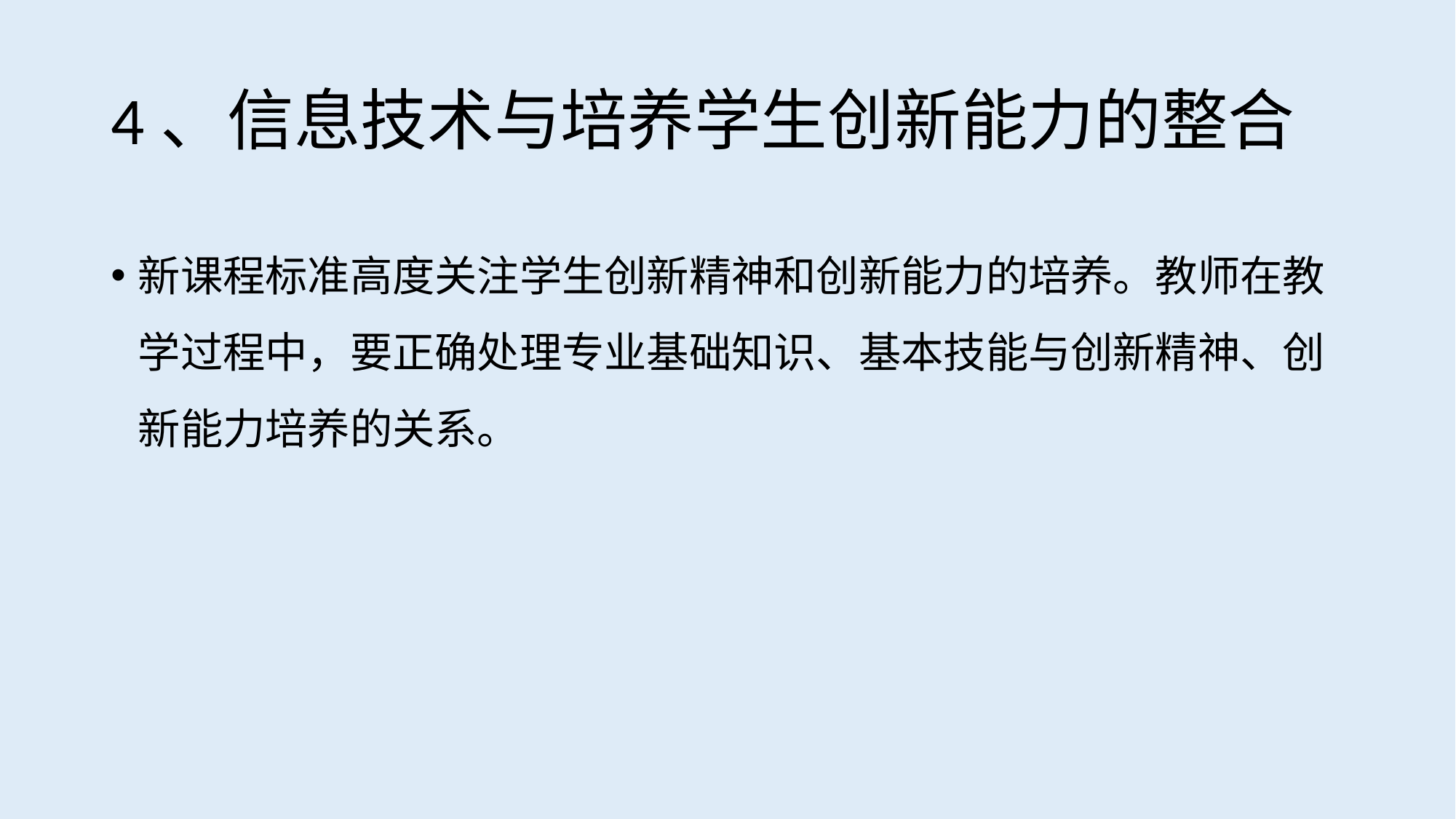

# 4、信息技术与培养学生创新能力的整合
新课程标准高度关注学生创新精神和创新能力的培养。教师在教学过程中，要正确处理专业基础知识、基本技能与创新精神、创新能力培养的关系。